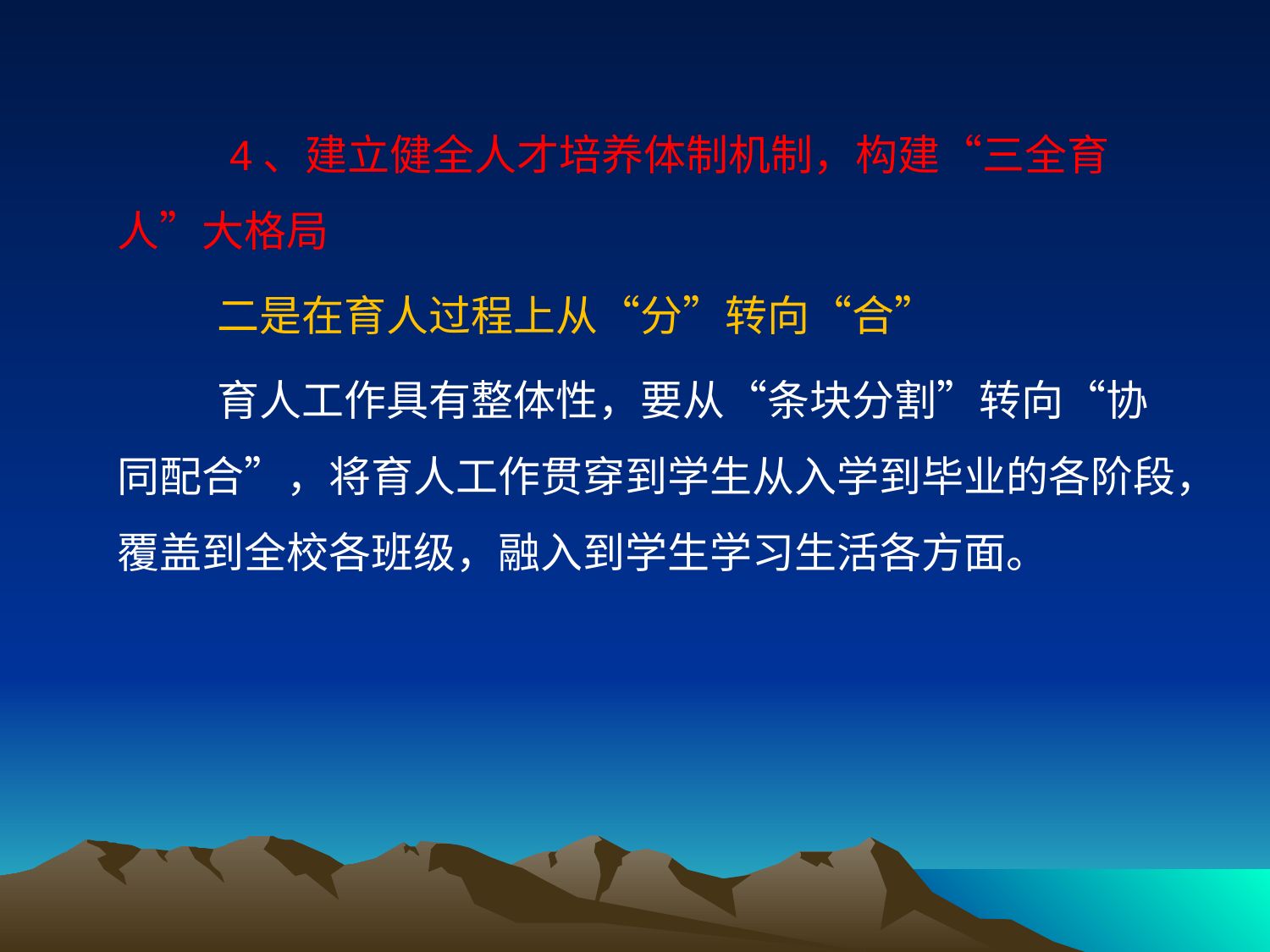

4、建立健全人才培养体制机制，构建“三全育人”大格局
二是在育人过程上从“分”转向“合”
育人工作具有整体性，要从“条块分割”转向“协同配合”，将育人工作贯穿到学生从入学到毕业的各阶段，覆盖到全校各班级，融入到学生学习生活各方面。